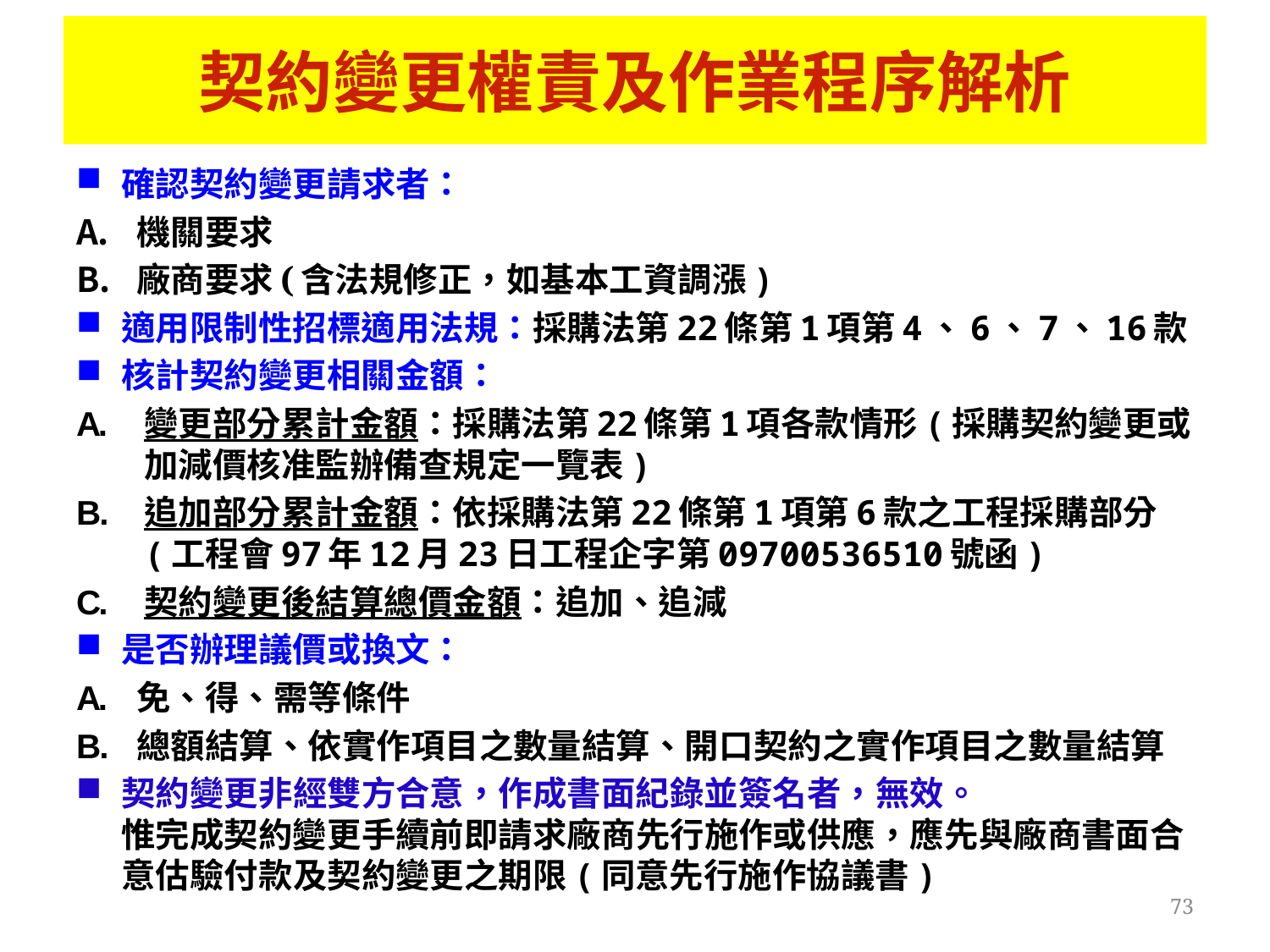

契約變更權責及作業程序解析
確認契約變更請求者：
機關要求
廠商要求(含法規修正，如基本工資調漲)
適用限制性招標適用法規：採購法第22條第1項第4、6、7、16款
核計契約變更相關金額：
變更部分累計金額：採購法第22條第1項各款情形(採購契約變更或加減價核准監辦備查規定一覽表)
追加部分累計金額：依採購法第22條第1項第6款之工程採購部分(工程會97年12月23日工程企字第09700536510號函)
契約變更後結算總價金額：追加、追減
是否辦理議價或換文：
免、得、需等條件
總額結算、依實作項目之數量結算、開口契約之實作項目之數量結算
契約變更非經雙方合意，作成書面紀錄並簽名者，無效。
惟完成契約變更手續前即請求廠商先行施作或供應，應先與廠商書面合意估驗付款及契約變更之期限(同意先行施作協議書)
73